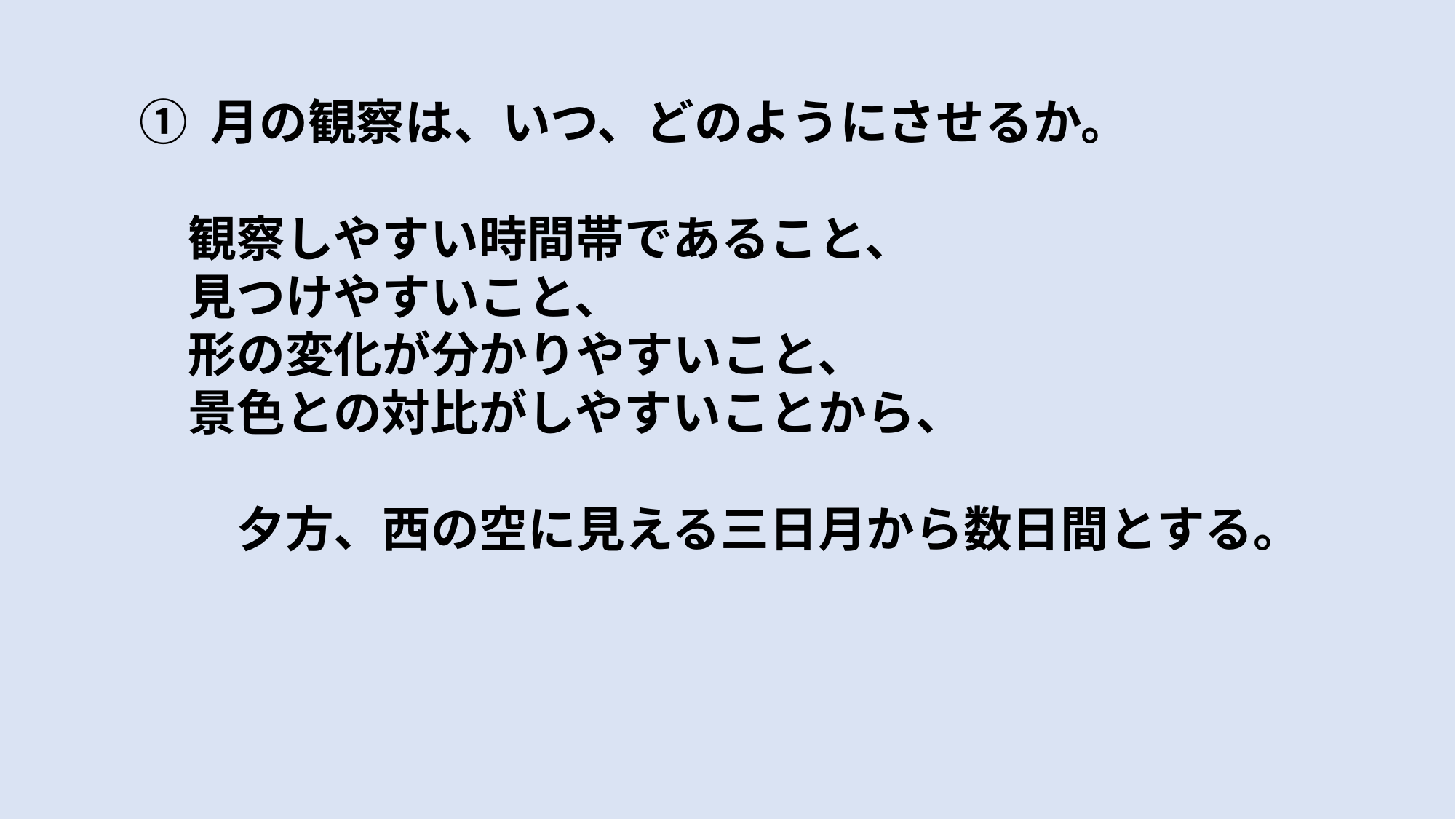

① 月の観察は、いつ、どのようにさせるか。

　観察しやすい時間帯であること、
　見つけやすいこと、
　形の変化が分かりやすいこと、
　景色との対比がしやすいことから、

　　夕方、西の空に見える三日月から数日間とする。